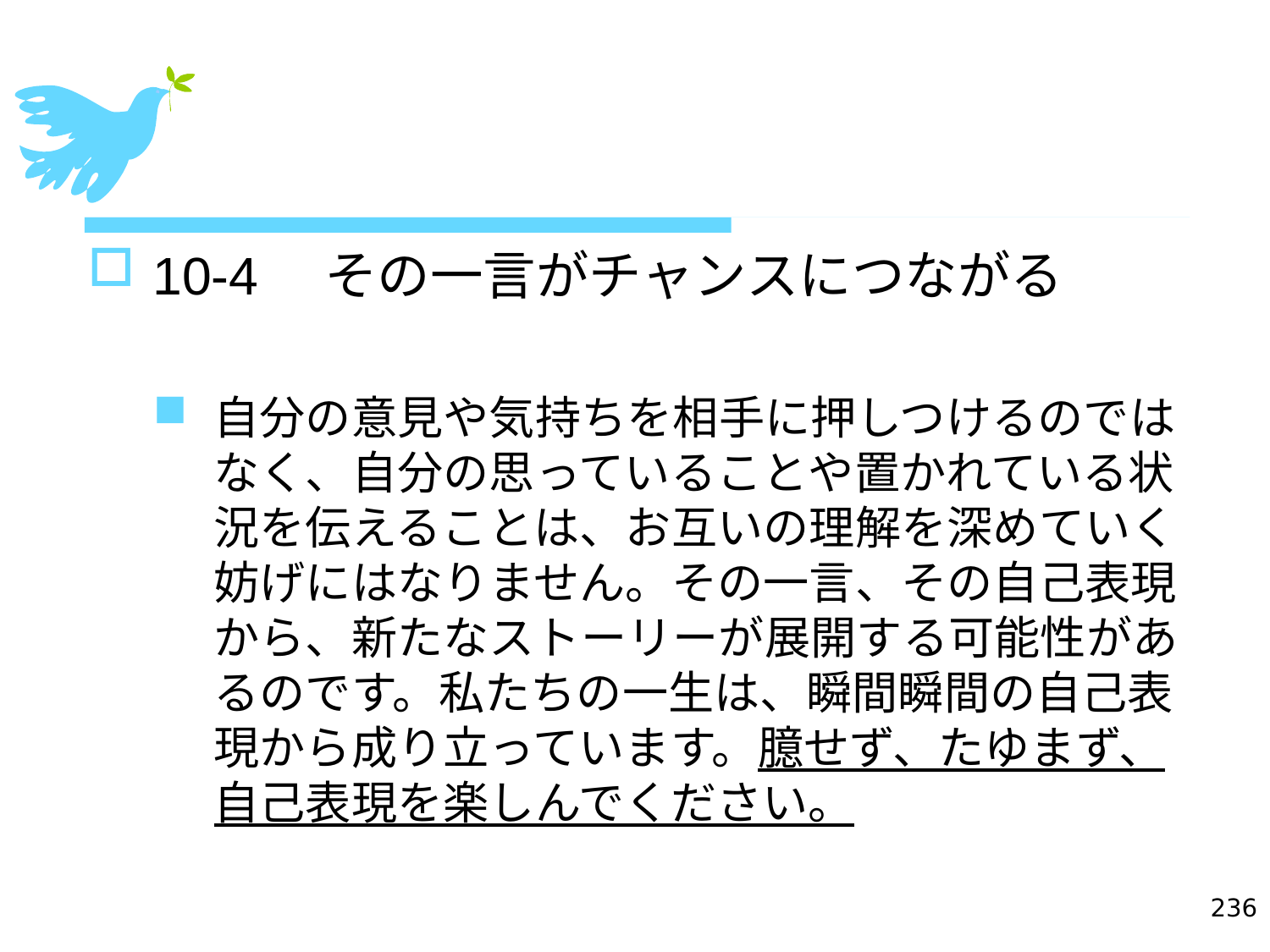

#
10-4　その一言がチャンスにつながる

自分の意見や気持ちを相手に押しつけるのではなく、自分の思っていることや置かれている状況を伝えることは、お互いの理解を深めていく妨げにはなりません。その一言、その自己表現から、新たなストーリーが展開する可能性があるのです。私たちの一生は、瞬間瞬間の自己表現から成り立っています。臆せず、たゆまず、自己表現を楽しんでください。
236